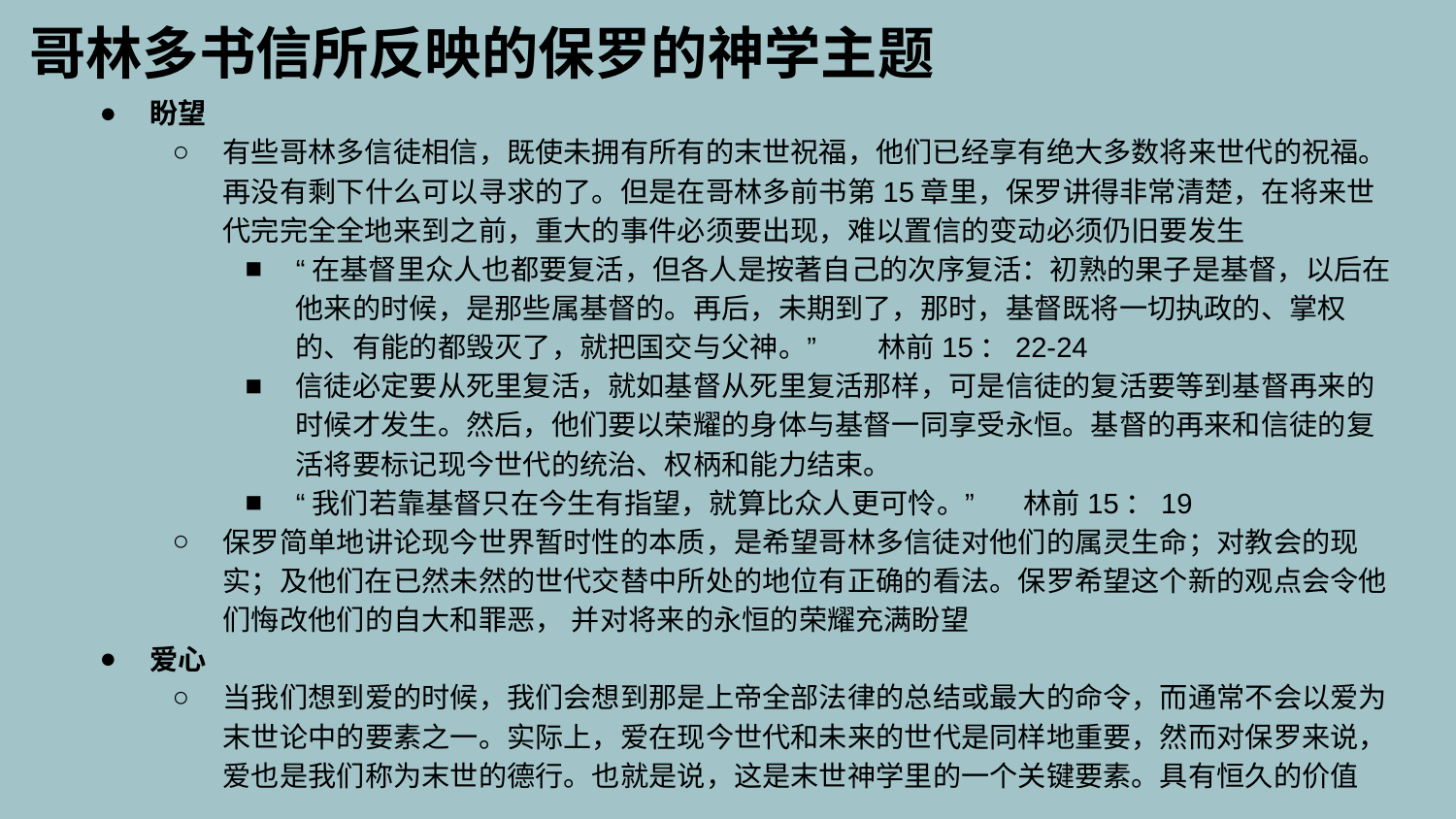

哥林多书信所反映的​​保罗的神学主题

盼望​​
有些哥林多信徒相信，既使未拥有所有的末世祝福，他们已经享有绝大多数将来世代的祝福。再没有剩下什么可以寻求的了。但是在哥林多前书第15章里，保罗讲得非常清楚，在将来世代完完全全地来到之前，重大的事件必须要出现，难以置信的变动必须仍旧要发生
“在基督里众人也都要复活，但各人是按著自己的次序复活：初熟的果子是基督，以后在他来的时候，是那些属基督的。再后，未期到了，那时，基督既将一切执政的、掌权的、有能的都毁灭了，就把国交与父神。” 	林前15：22-24
信徒必定要从死里复活，就如基督从死里复活那样，可是信徒的复活要等到基督再来的时候才发生。然后，他们要以荣耀的身体与基督一同享受永恒。基督的再来和信徒的复活将要标记现今世代的统治、权柄和能力结束。
“我们若靠基督只在今生有指望，就算比众人更可怜。”	林前15：19
保罗简单地讲论现今世界暂时性的本质，是希望哥林多信徒对他们的属灵生命；对教会的现实；及他们在已然未然的世代交替中所处的地位有正确的看法。保罗希望这个新的观点会令他们悔改他们的自大和罪恶， 并对将来的永恒的荣耀充满盼望
爱心
当我们想到爱的时候，我们会想到那是上帝全部法律的总结或最大的命令，而通常不会以爱为末世论中的要素之一。实际上，爱在现今世代和未来的世代是同样地重要，然而对保罗来说，爱也是我们称为末世的德行。也就是说，这是末世神学里的一个关键要素。具有恒久的价值